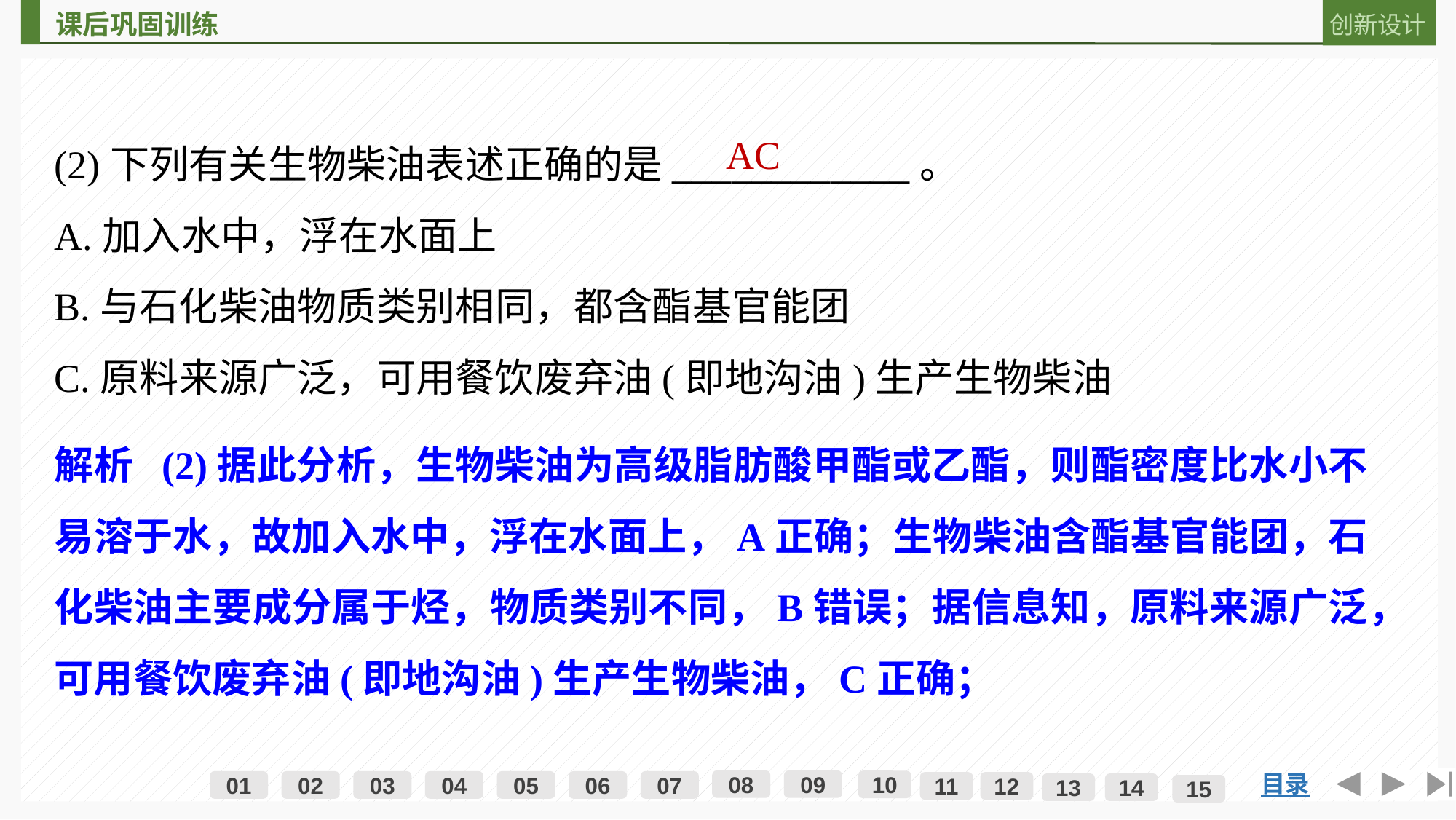

(2)下列有关生物柴油表述正确的是____________。
A.加入水中，浮在水面上
B.与石化柴油物质类别相同，都含酯基官能团
C.原料来源广泛，可用餐饮废弃油(即地沟油)生产生物柴油
AC
解析  (2)据此分析，生物柴油为高级脂肪酸甲酯或乙酯，则酯密度比水小不易溶于水，故加入水中，浮在水面上，A正确；生物柴油含酯基官能团，石化柴油主要成分属于烃，物质类别不同，B错误；据信息知，原料来源广泛，可用餐饮废弃油(即地沟油)生产生物柴油，C正确；